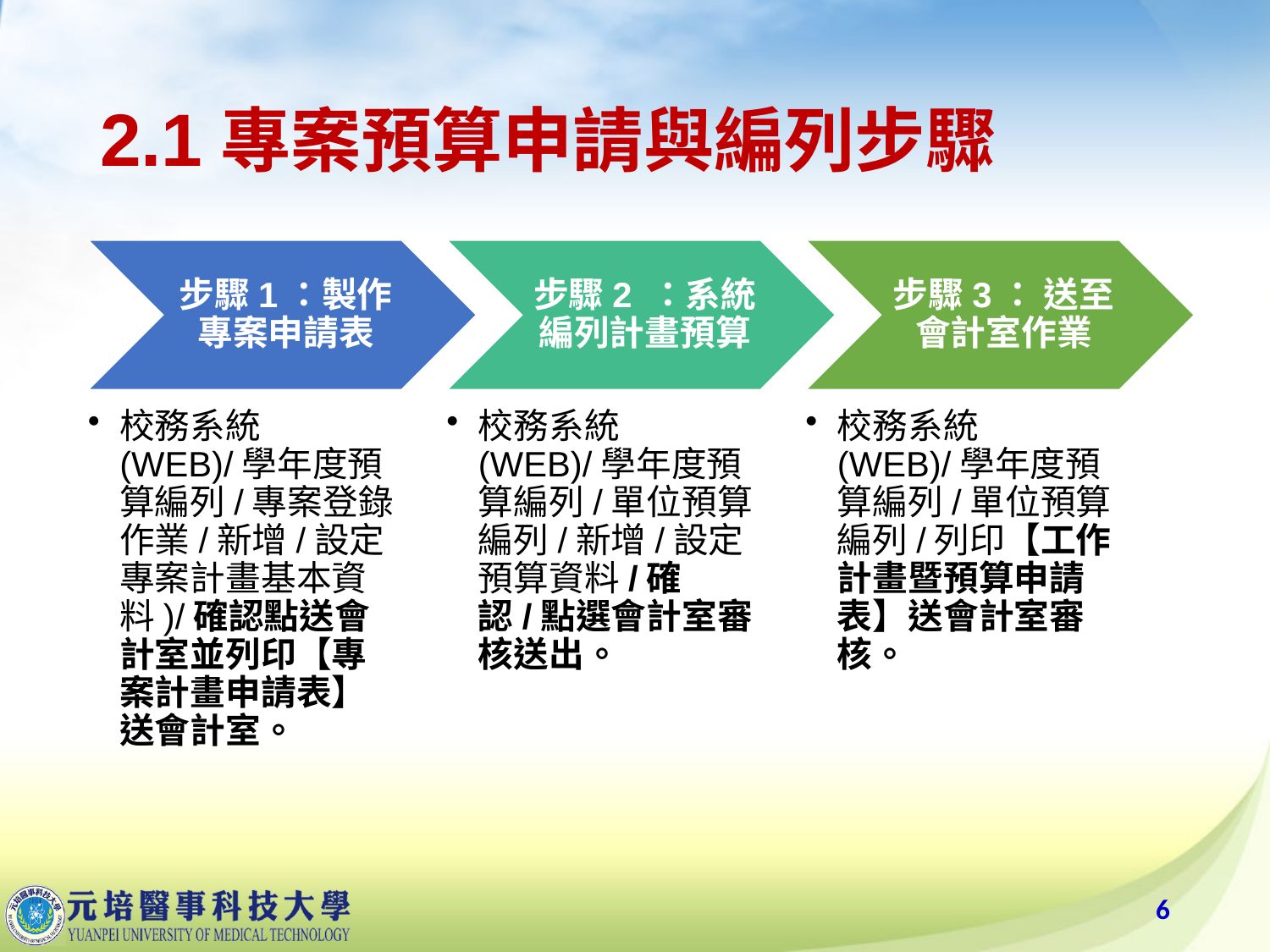

# 2.1專案預算申請與編列步驟
步驟1：製作專案申請表
校務系統(WEB)/學年度預算編列/專案登錄作業/新增/設定專案計畫基本資料)/確認點送會計室並列印【專案計畫申請表】送會計室。
步驟2 ：系統編列計畫預算
校務系統(WEB)/學年度預算編列/單位預算編列/新增/設定預算資料/確認/點選會計室審核送出。
步驟3： 送至會計室作業
校務系統(WEB)/學年度預算編列/單位預算編列/列印【工作計畫暨預算申請表】送會計室審核。
6